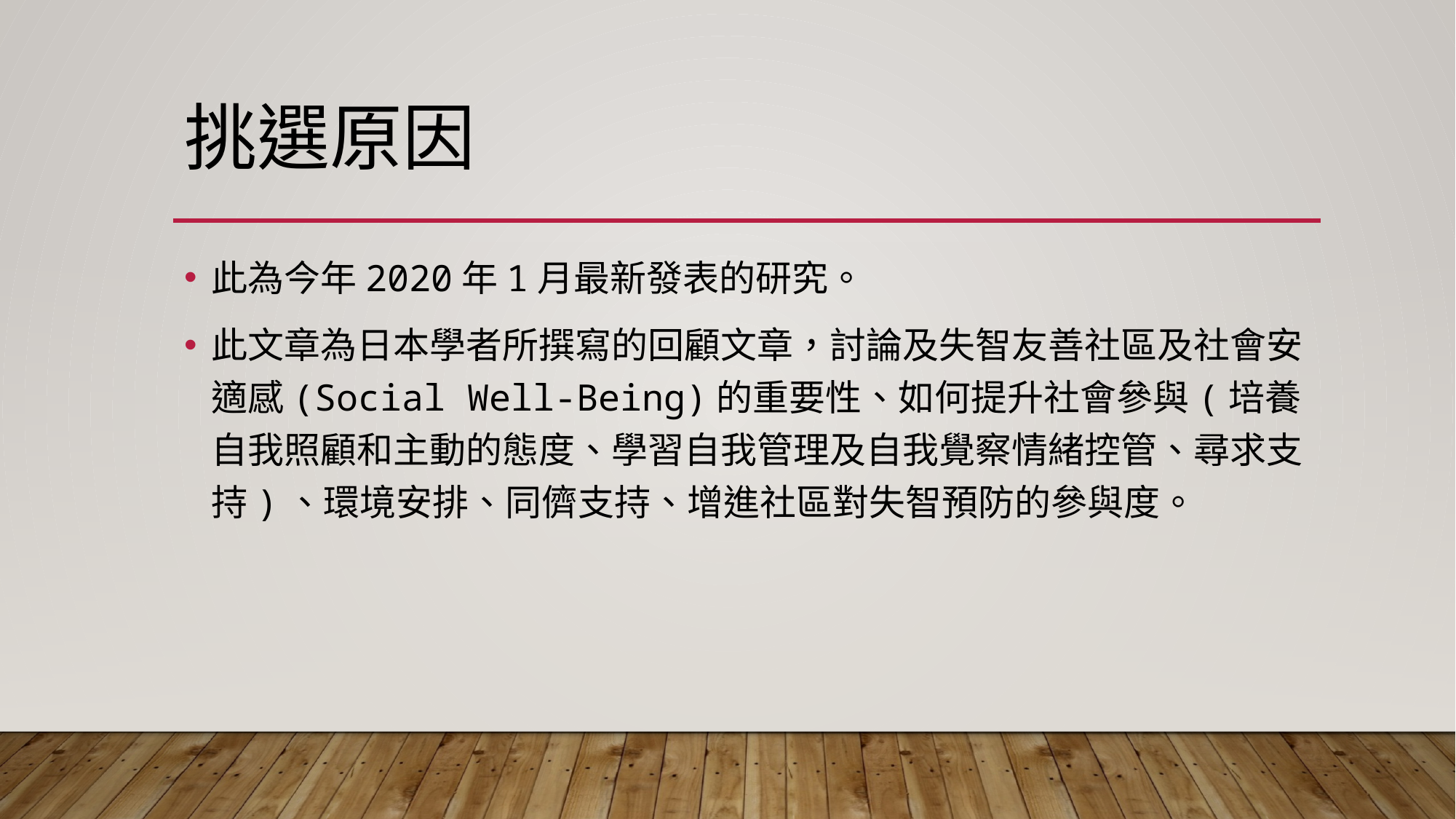

# 挑選原因
此為今年2020年1月最新發表的研究。
此文章為日本學者所撰寫的回顧文章，討論及失智友善社區及社會安適感(Social Well-Being)的重要性、如何提升社會參與(培養自我照顧和主動的態度、學習自我管理及自我覺察情緒控管、尋求支持)、環境安排、同儕支持、增進社區對失智預防的參與度。